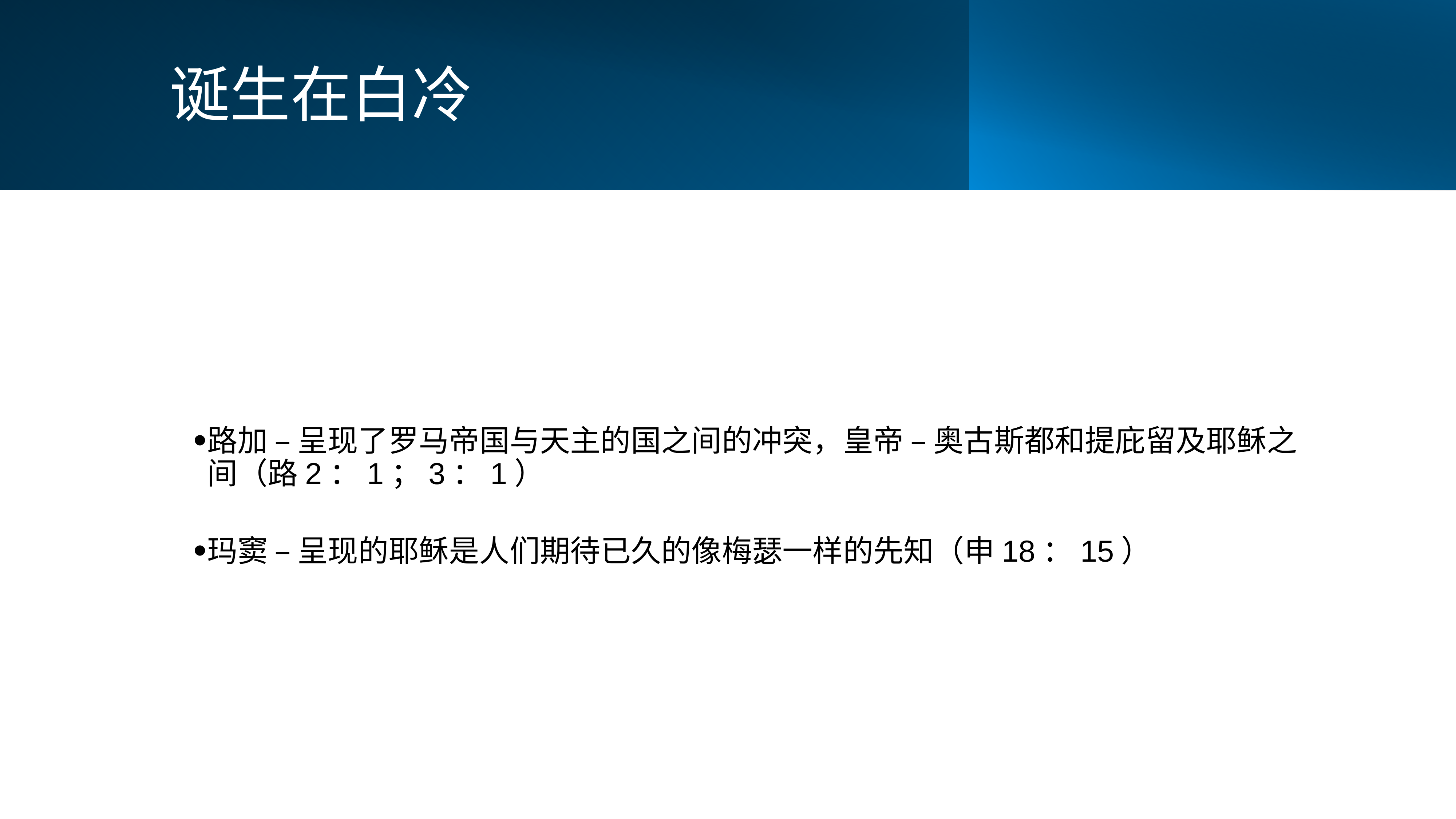

# 诞生在白冷
路加 – 呈现了罗马帝国与天主的国之间的冲突，皇帝 – 奥古斯都和提庇留及耶稣之间（路2：1；3：1）
玛窦 – 呈现的耶稣是人们期待已久的像梅瑟一样的先知（申18：15）